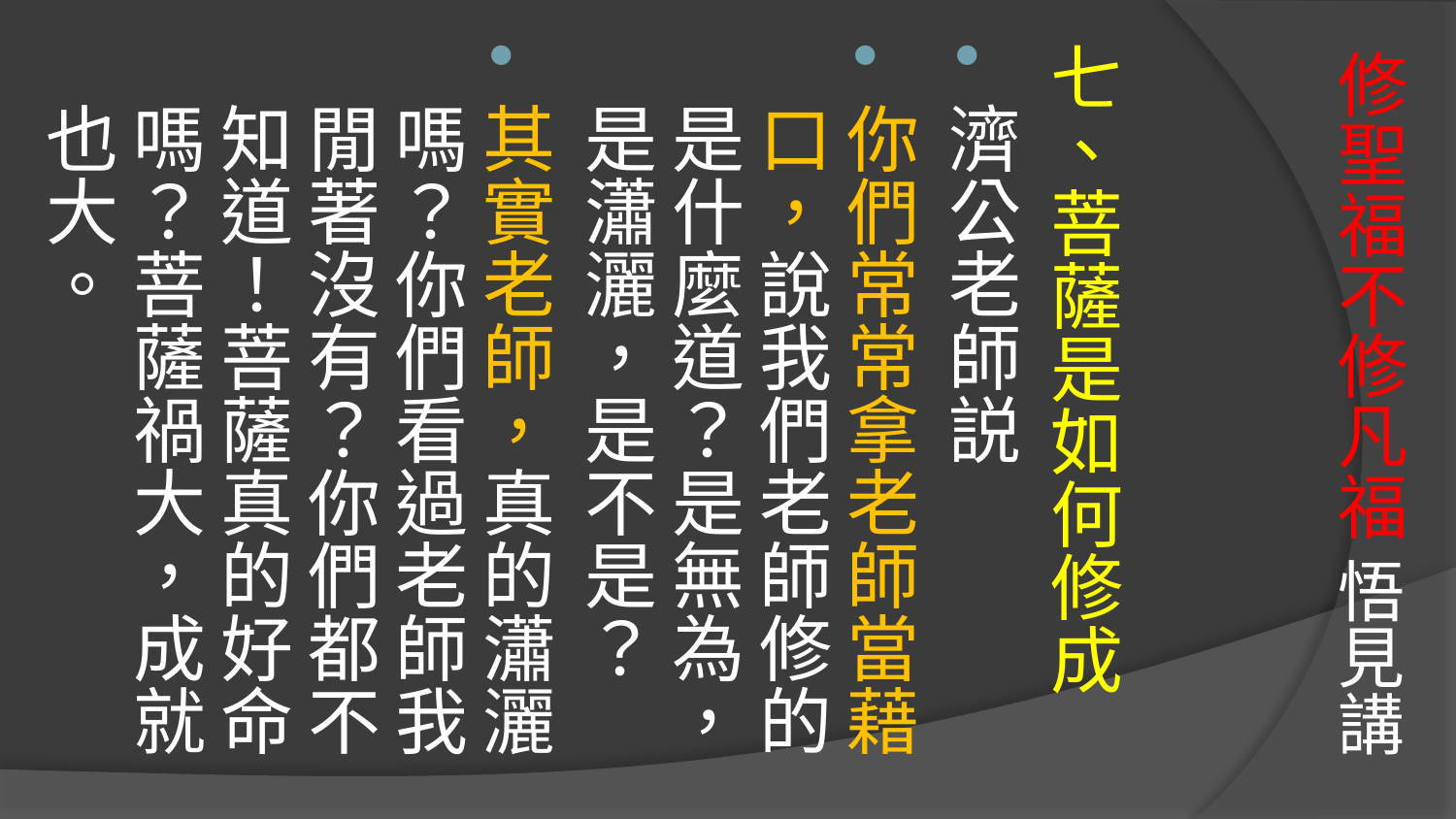

# 修聖福不修凡福 悟見講
七、菩薩是如何修成
濟公老師説
你們常常拿老師當藉口，說我們老師修的是什麼道？是無為，是瀟灑，是不是？
其實老師，真的瀟灑嗎？你們看過老師我閒著沒有？你們都不知道！菩薩真的好命嗎？菩薩禍大，成就也大。